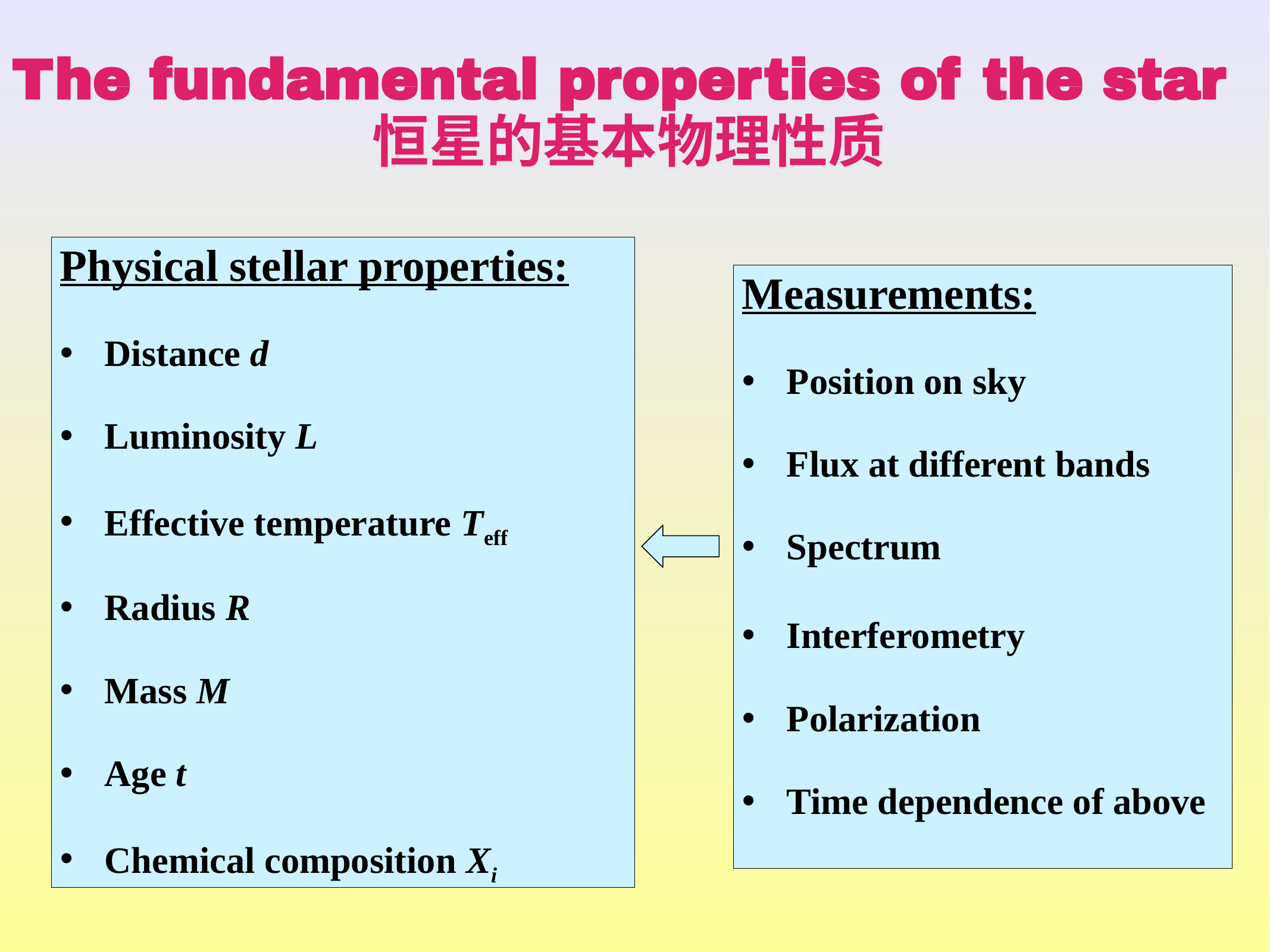

The fundamental properties of the star
恒星的基本物理性质
Physical stellar properties:

Distance d

Luminosity L

Effective temperature Teff

Radius R

Mass M

Age t

Chemical composition Xi
Measurements:

Position on sky

Flux at different bands

Spectrum

Interferometry

Polarization

Time dependence of above